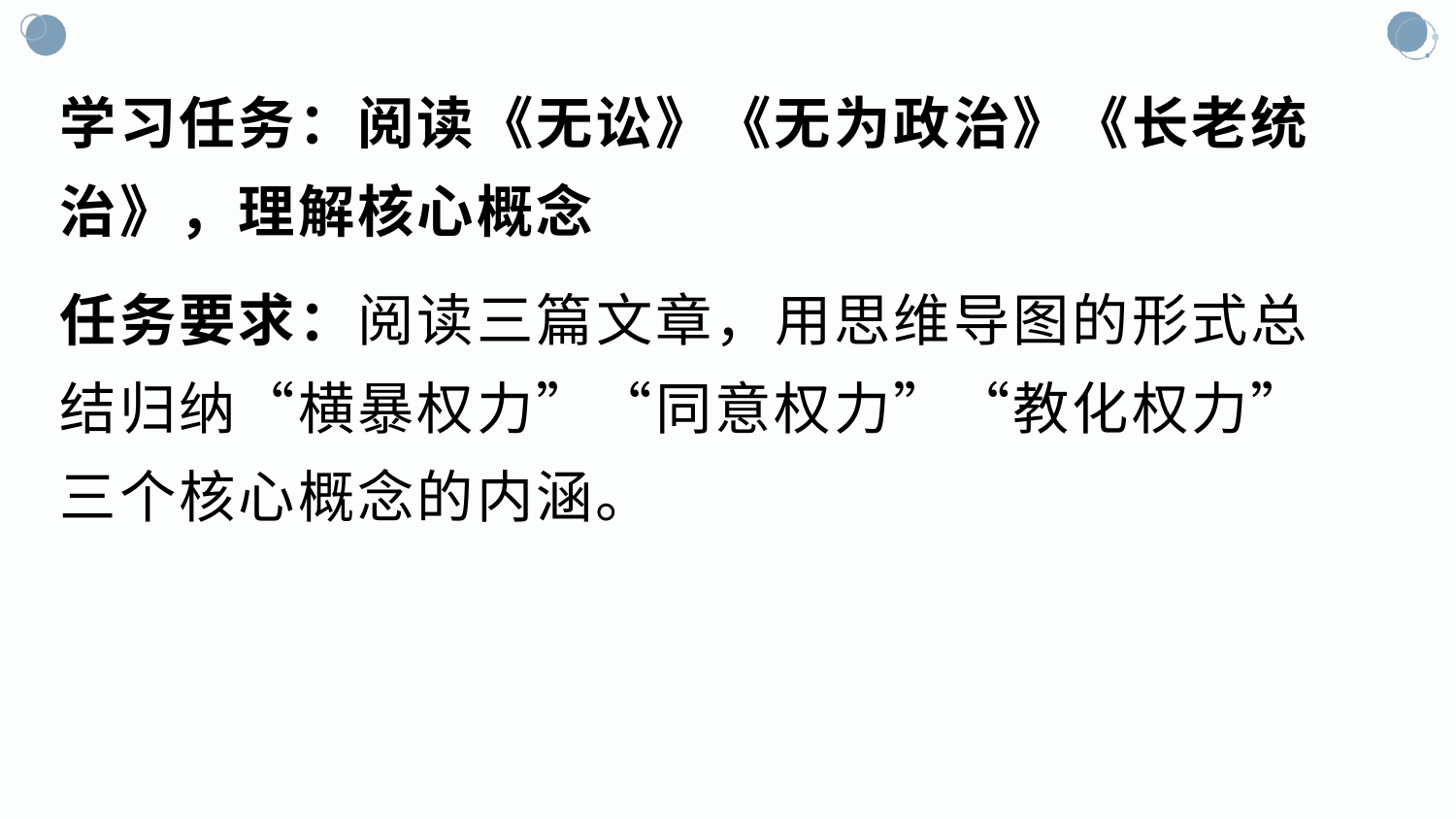

学习任务：阅读《无讼》《无为政治》《长老统治》，理解核心概念
任务要求：阅读三篇文章，用思维导图的形式总结归纳“横暴权力”“同意权力”“教化权力”三个核心概念的内涵。